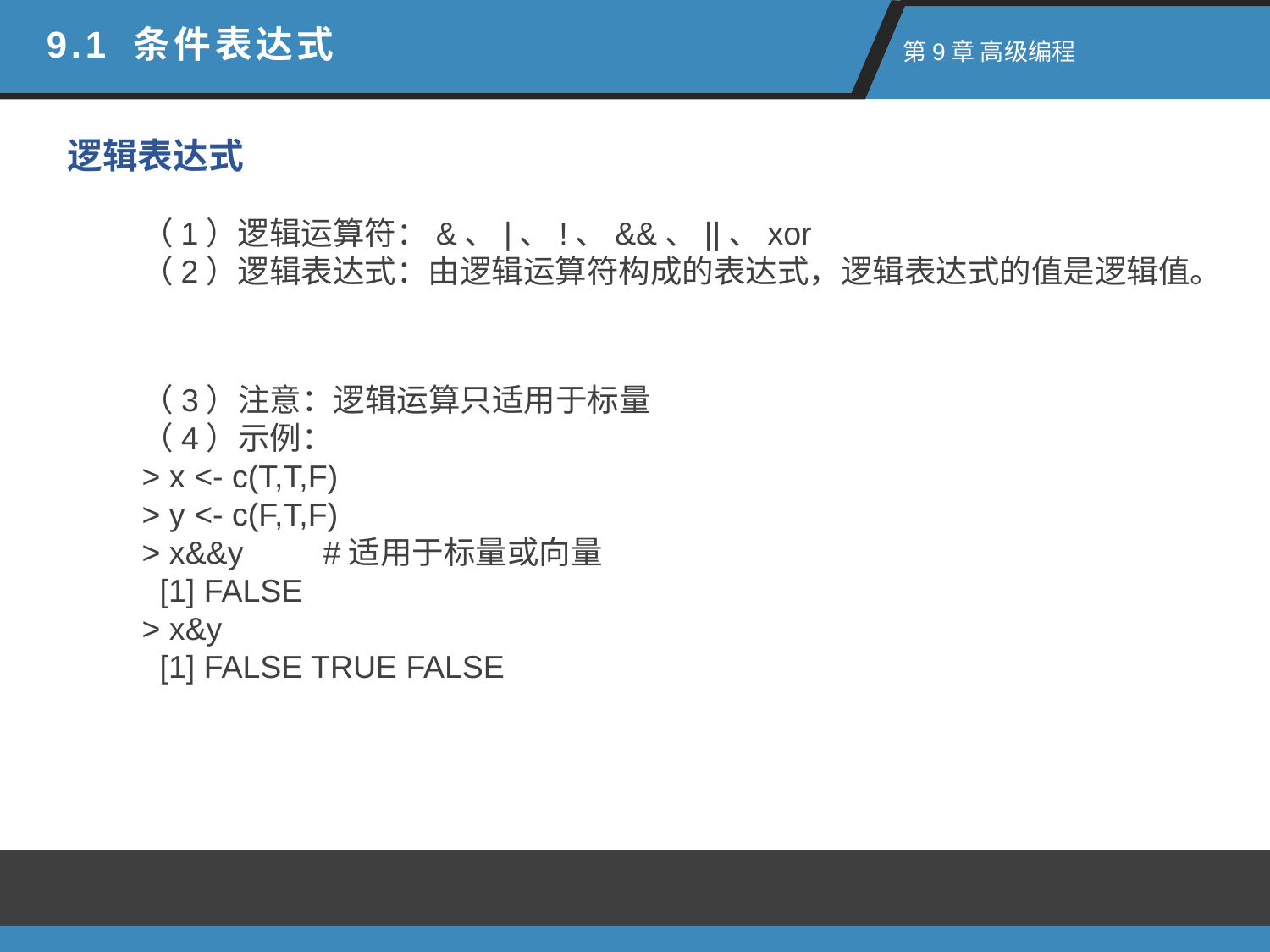

9.1 条件表达式
  第9章 高级编程
逻辑表达式
（1）逻辑运算符：&、|、!、&&、||、xor
（2）逻辑表达式：由逻辑运算符构成的表达式，逻辑表达式的值是逻辑值。
（3）注意：逻辑运算只适用于标量
（4）示例：
> x <- c(T,T,F)
> y <- c(F,T,F)
> x&&y         #适用于标量或向量
  [1] FALSE
> x&y
  [1] FALSE TRUE FALSE